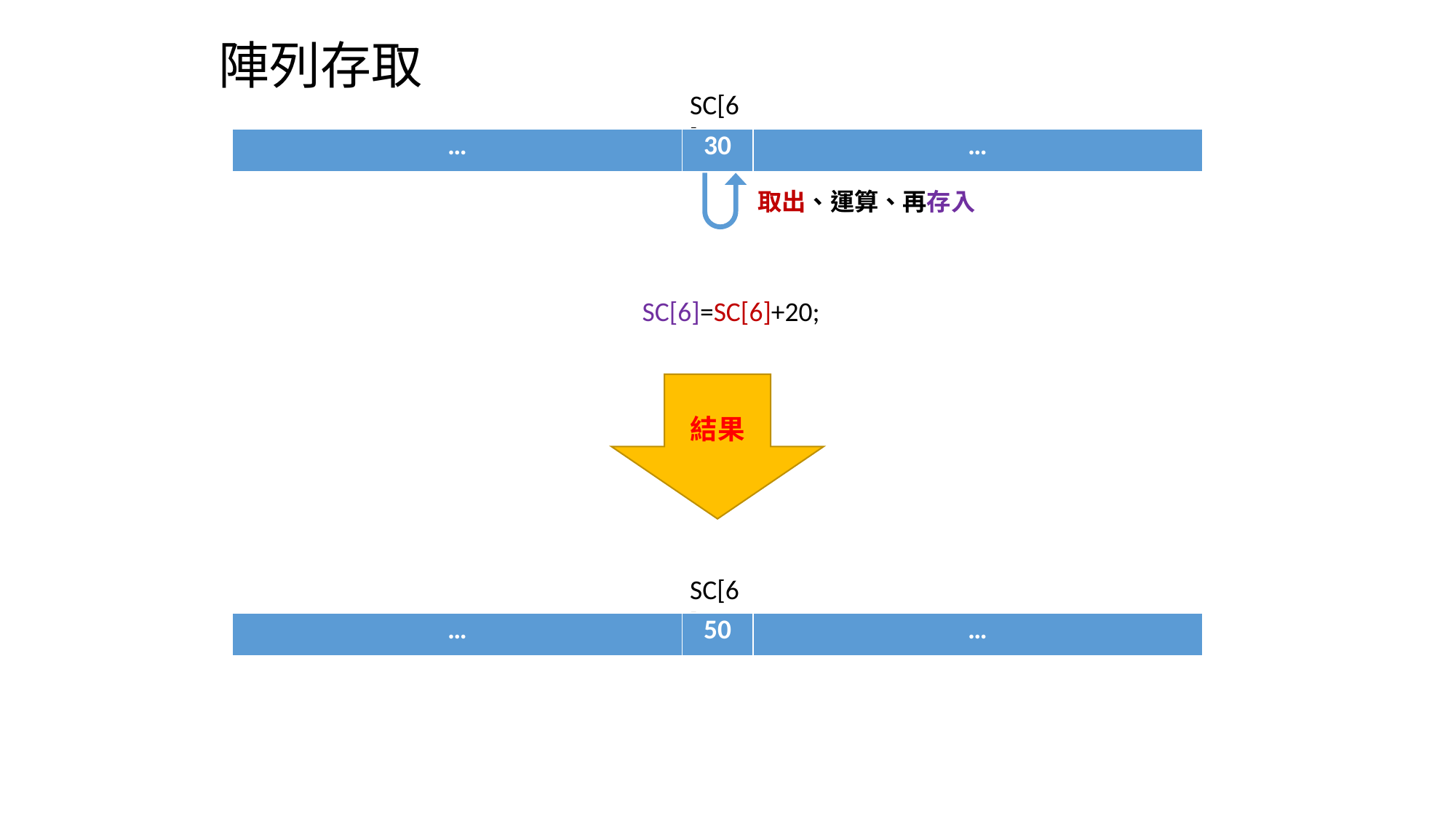

陣列存取
SC[6]
| … | 30 | … |
| --- | --- | --- |

取出、運算、再存入
SC[6]=SC[6]+20;
結果
SC[6]
| … | 50 | … |
| --- | --- | --- |